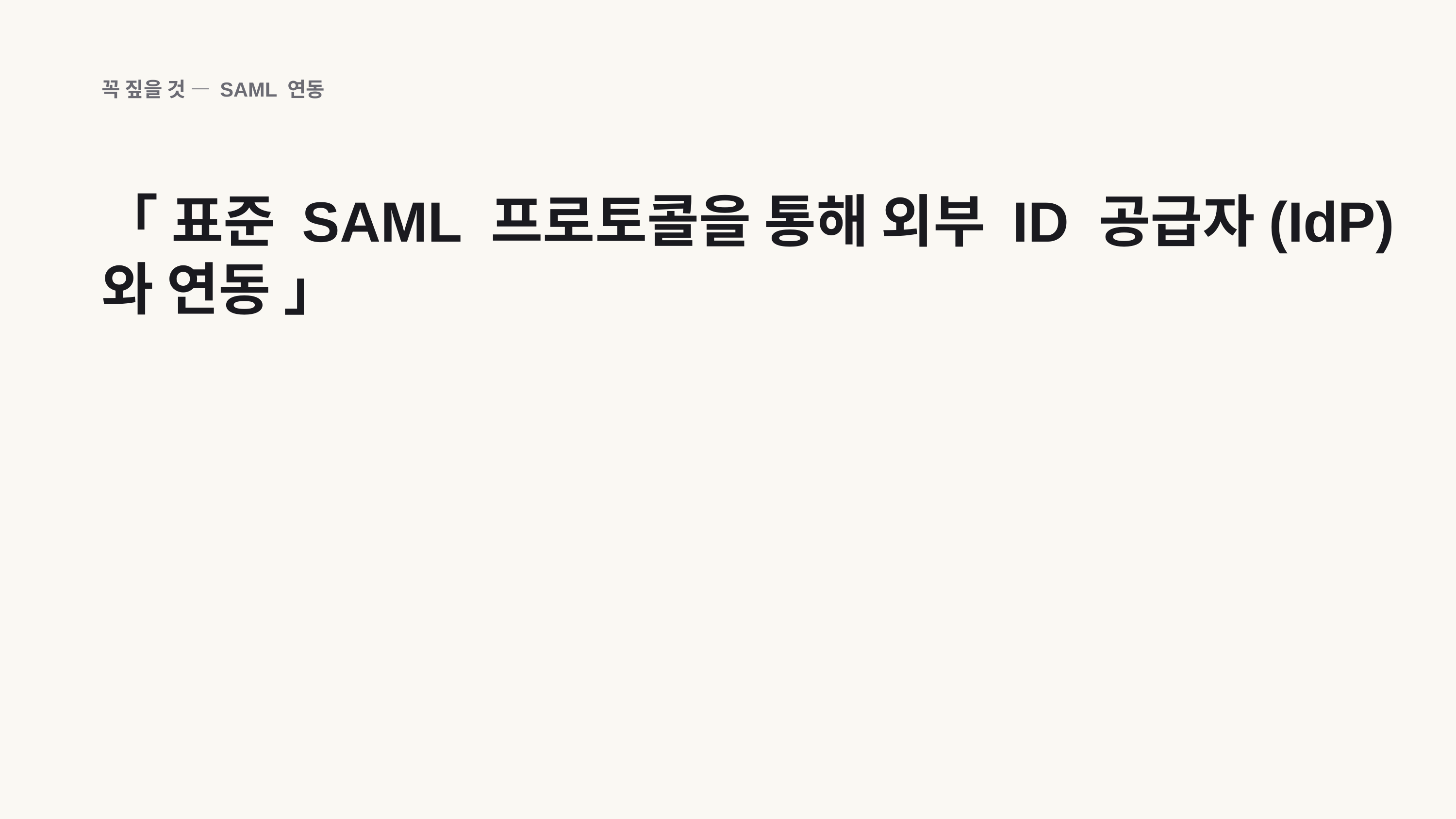

꼭 짚을 것 — SAML 연동
「 표준 SAML 프로토콜을 통해 외부 ID 공급자(IdP)와 연동 」